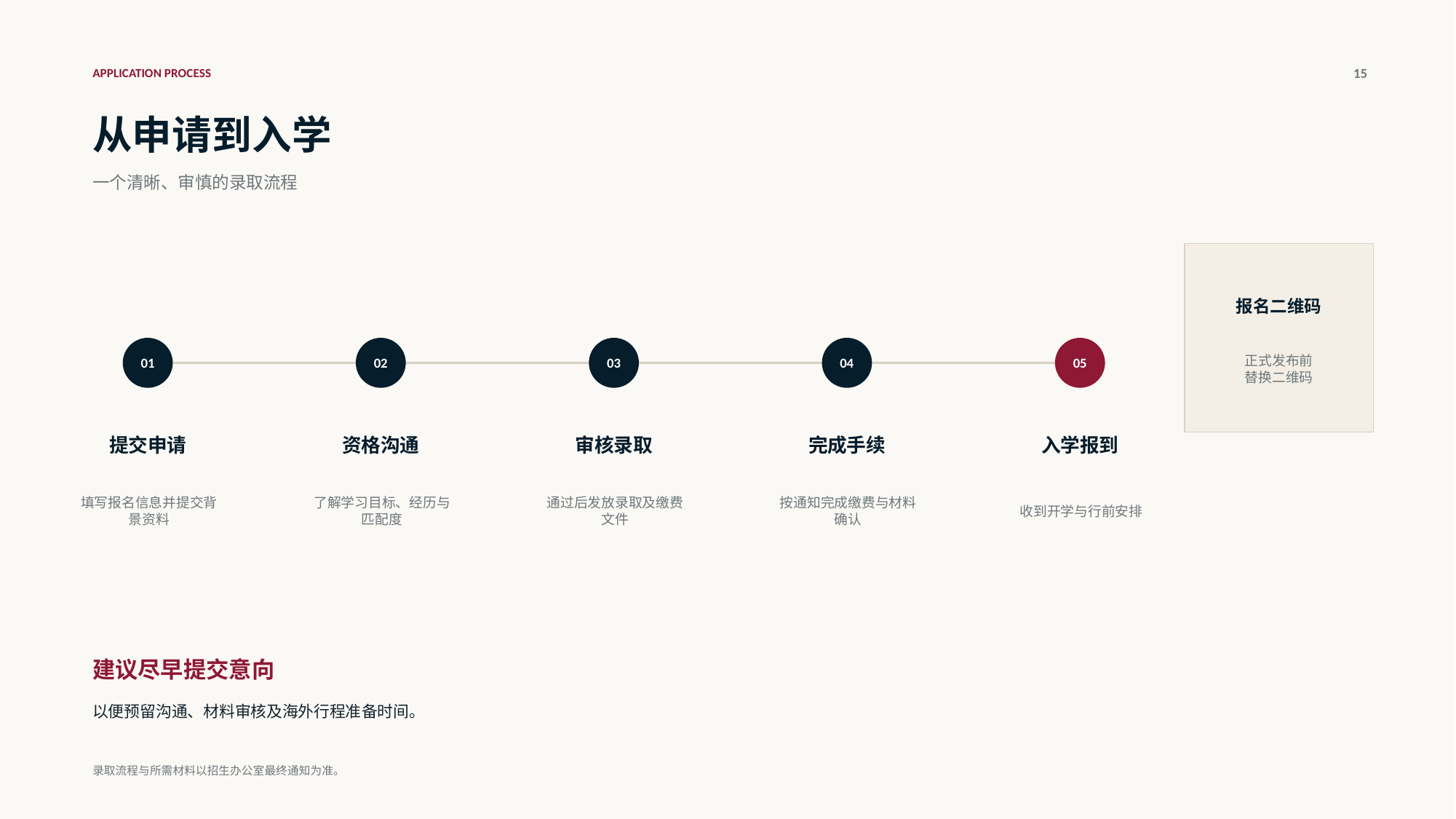

APPLICATION PROCESS
15
从申请到入学
一个清晰、审慎的录取流程

报名二维码

01

02

03

04

05
正式发布前
替换二维码

提交申请
资格沟通
审核录取
完成手续
入学报到
填写报名信息并提交背景资料
了解学习目标、经历与匹配度
通过后发放录取及缴费文件
按通知完成缴费与材料确认
收到开学与行前安排
建议尽早提交意向
以便预留沟通、材料审核及海外行程准备时间。
录取流程与所需材料以招生办公室最终通知为准。